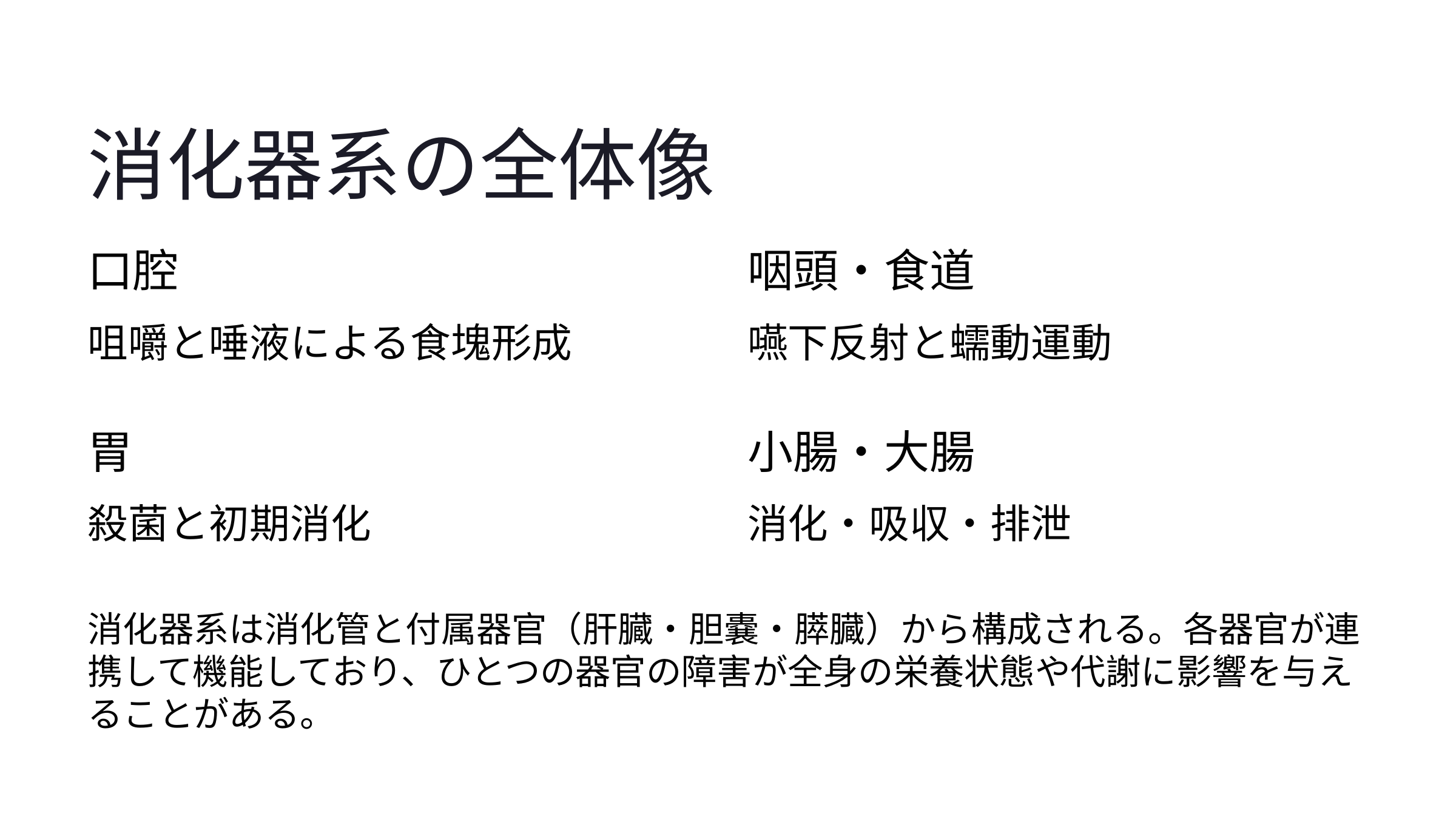

消化器系の全体像
口腔
咽頭・食道
咀嚼と唾液による食塊形成
嚥下反射と蠕動運動
胃
小腸・大腸
殺菌と初期消化
消化・吸収・排泄
消化器系は消化管と付属器官（肝臓・胆嚢・膵臓）から構成される。各器官が連携して機能しており、ひとつの器官の障害が全身の栄養状態や代謝に影響を与えることがある。